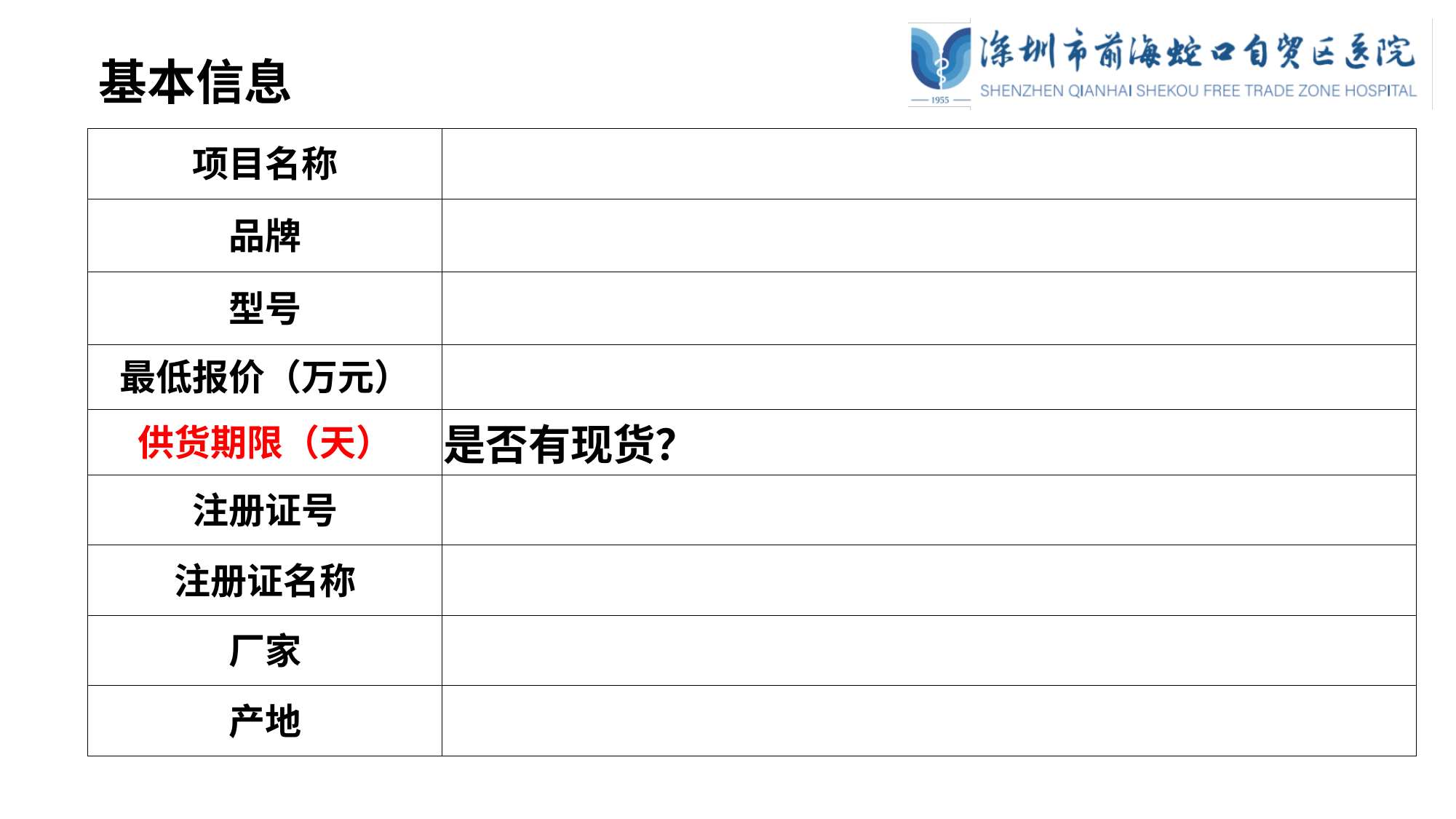

基本信息
| 项目名称 |  |
| --- | --- |
| 品牌 |  |
| 型号 |  |
| 最低报价（万元） |  |
| 供货期限（天） | 是否有现货？ |
| 注册证号 |  |
| 注册证名称 |  |
| 厂家 |  |
| 产地 |  |